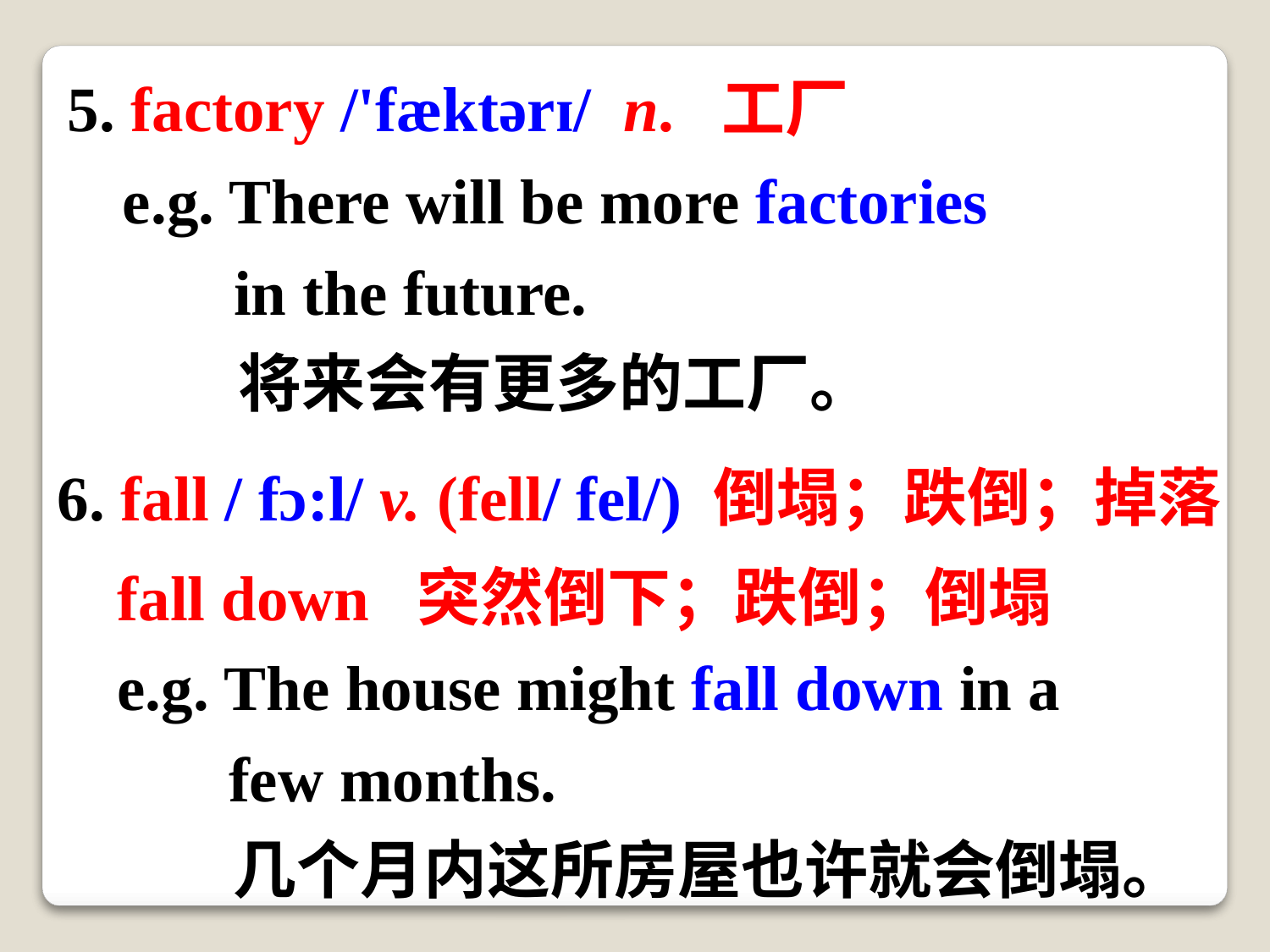

5. factory /'fæktərɪ/  n.  工厂
e.g. There will be more factories
       in the future.
       将来会有更多的工厂。
6. fall / fɔ:l/ v. (fell/ fel/) 倒塌；跌倒；掉落
fall down  突然倒下；跌倒；倒塌
e.g. The house might fall down in a
       few months.
       几个月内这所房屋也许就会倒塌。